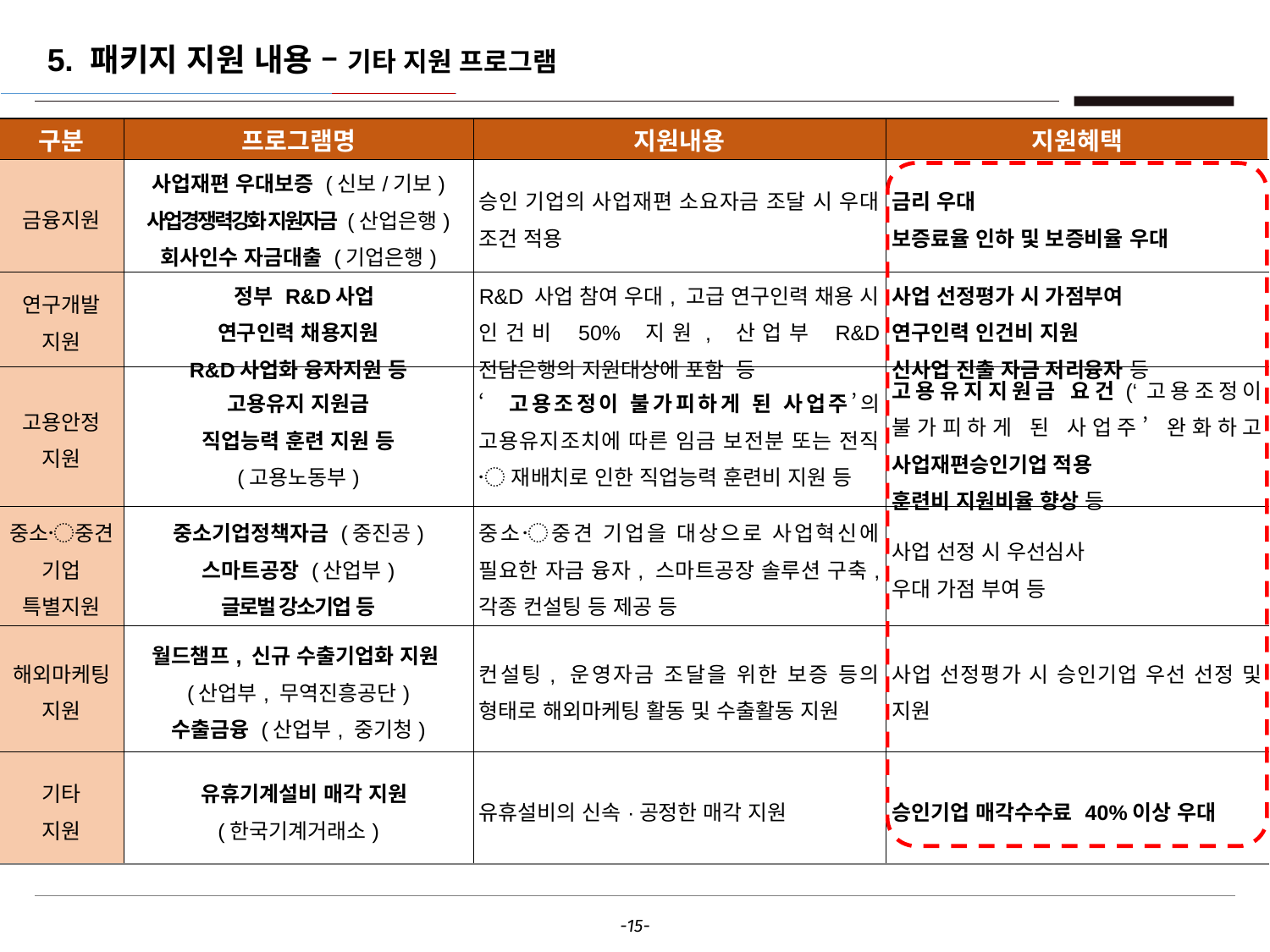

5. 패키지 지원 내용 – 기타 지원 프로그램

| 구분 | 프로그램명 | 지원내용 | 지원혜택 |
| --- | --- | --- | --- |
| 금융지원 | 사업재편 우대보증 (신보/기보) 사업경쟁력강화 지원자금 (산업은행) 회사인수 자금대출 (기업은행) | 승인 기업의 사업재편 소요자금 조달 시 우대 조건 적용 | 금리 우대 보증료율 인하 및 보증비율 우대 |
| 연구개발 지원 | 정부 R&D사업 연구인력 채용지원 R&D사업화 융자지원 등 | R&D 사업 참여 우대, 고급 연구인력 채용 시 인건비 50% 지원, 산업부 R&D 전담은행의 지원대상에 포함 등 | 사업 선정평가 시 가점부여 연구인력 인건비 지원 신사업 진출 자금 저리융자 등 |
| 고용안정 지원 | 고용유지 지원금 직업능력 훈련 지원 등 (고용노동부) | ‘고용조정이 불가피하게 된 사업주’의 고용유지조치에 따른 임금 보전분 또는 전직 〮 재배치로 인한 직업능력 훈련비 지원 등 | 고용유지지원금 요건(‘고용조정이 불가피하게 된 사업주’ 완화하고 사업재편승인기업 적용 훈련비 지원비율 향상 등 |
| 중소〮중견 기업 특별지원 | 중소기업정책자금 (중진공) 스마트공장 (산업부) 글로벌 강소기업 등 | 중소〮중견 기업을 대상으로 사업혁신에 필요한 자금 융자, 스마트공장 솔루션 구축, 각종 컨설팅 등 제공 등 | 사업 선정 시 우선심사 우대 가점 부여 등 |
| 해외마케팅 지원 | 월드챔프, 신규 수출기업화 지원 (산업부, 무역진흥공단) 수출금융 (산업부, 중기청) | 컨설팅, 운영자금 조달을 위한 보증 등의 형태로 해외마케팅 활동 및 수출활동 지원 | 사업 선정평가 시 승인기업 우선 선정 및 지원 |
| 기타 지원 | 유휴기계설비 매각 지원 (한국기계거래소) | 유휴설비의 신속·공정한 매각 지원 | 승인기업 매각수수료 40%이상 우대 |

중소·중견 기업용 특별 지원